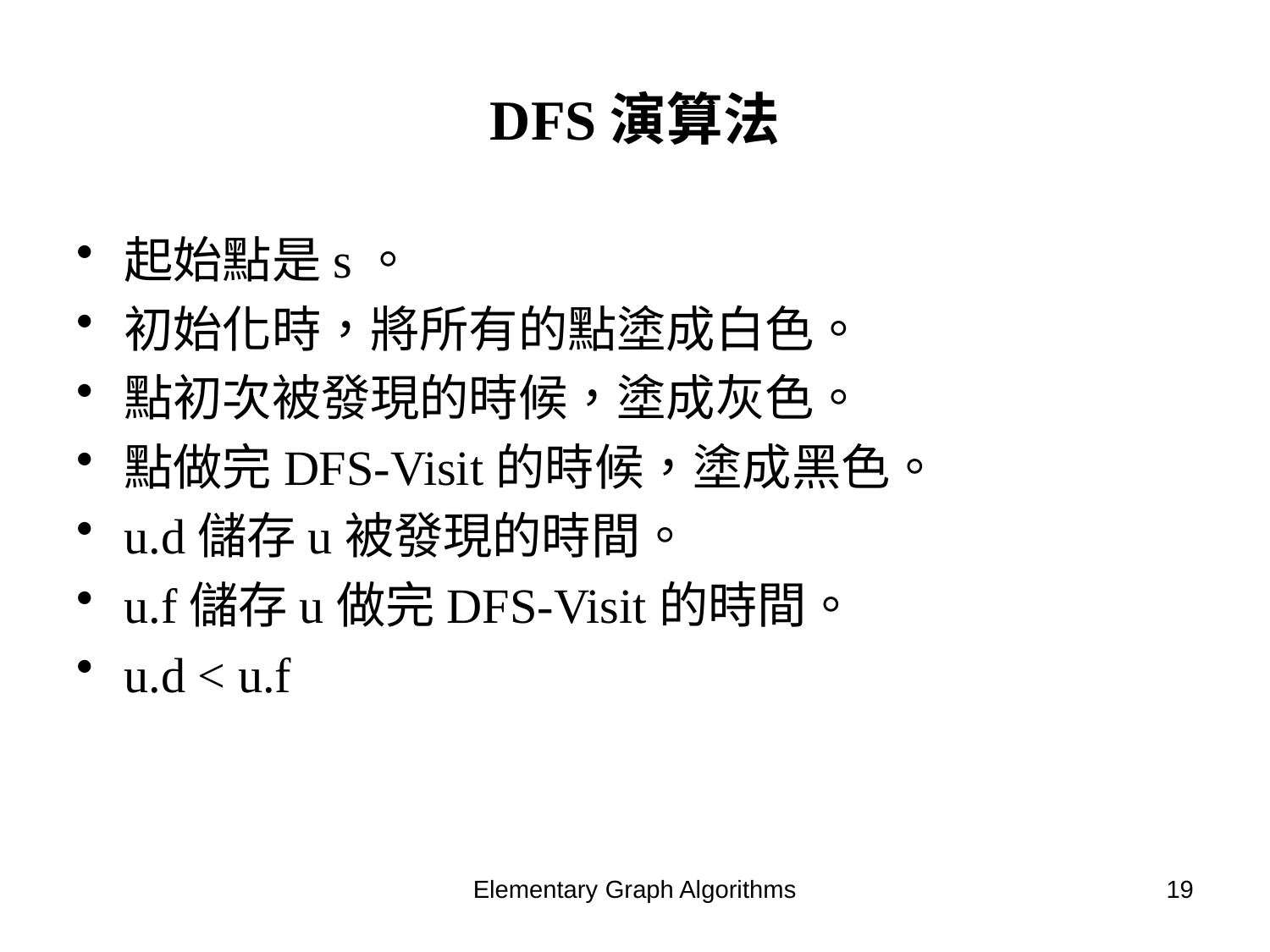

# DFS演算法
起始點是s。
初始化時，將所有的點塗成白色。
點初次被發現的時候，塗成灰色。
點做完DFS-Visit的時候，塗成黑色。
u.d儲存u被發現的時間。
u.f儲存u做完DFS-Visit的時間。
u.d < u.f
Elementary Graph Algorithms
19